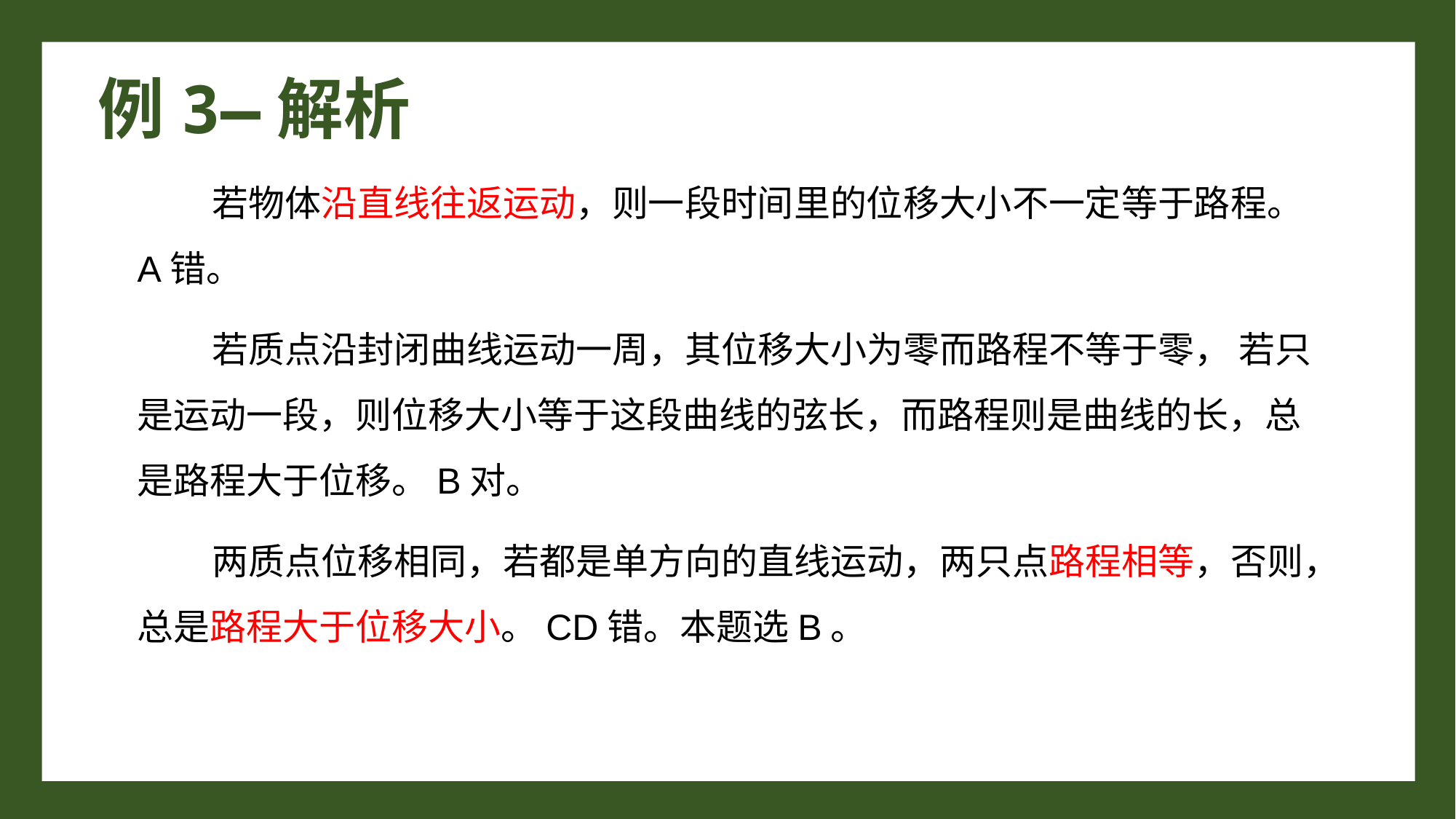

例3—解析
若物体沿直线往返运动，则一段时间里的位移大小不一定等于路程。A错。
若质点沿封闭曲线运动一周，其位移大小为零而路程不等于零， 若只是运动一段，则位移大小等于这段曲线的弦长，而路程则是曲线的长，总是路程大于位移。B对。
两质点位移相同，若都是单方向的直线运动，两只点路程相等，否则，总是路程大于位移大小。CD错。本题选B。